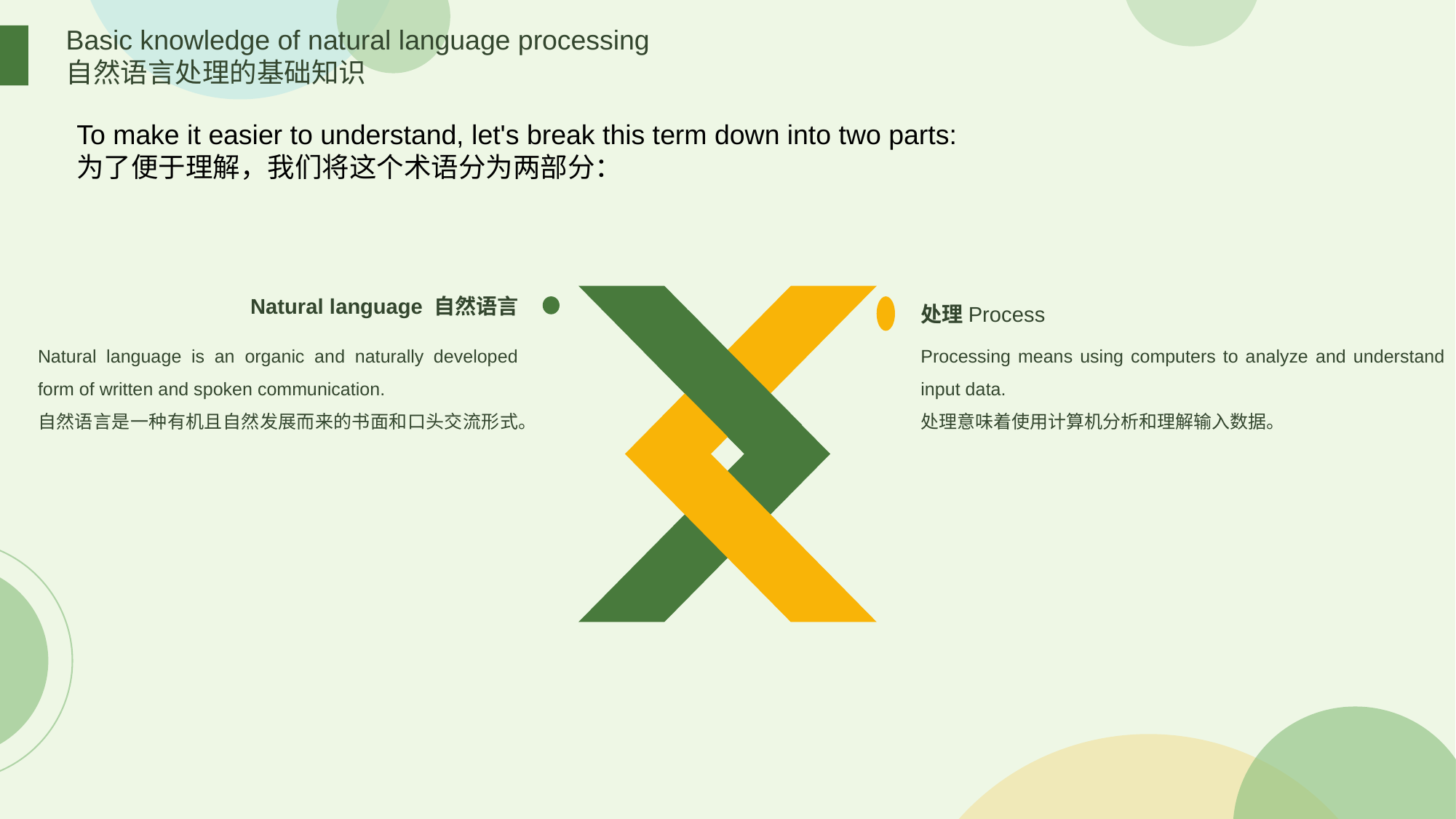

Basic knowledge of natural language processing
自然语言处理的基础知识

To make it easier to understand, let's break this term down into two parts:
为了便于理解，我们将这个术语分为两部分：

Natural language 自然语言

Natural language is an organic and naturally developed form of written and spoken communication.
自然语言是一种有机且自然发展而来的书面和口头交流形式。

处理Process
Processing means using computers to analyze and understand input data.
处理意味着使用计算机分析和理解输入数据。